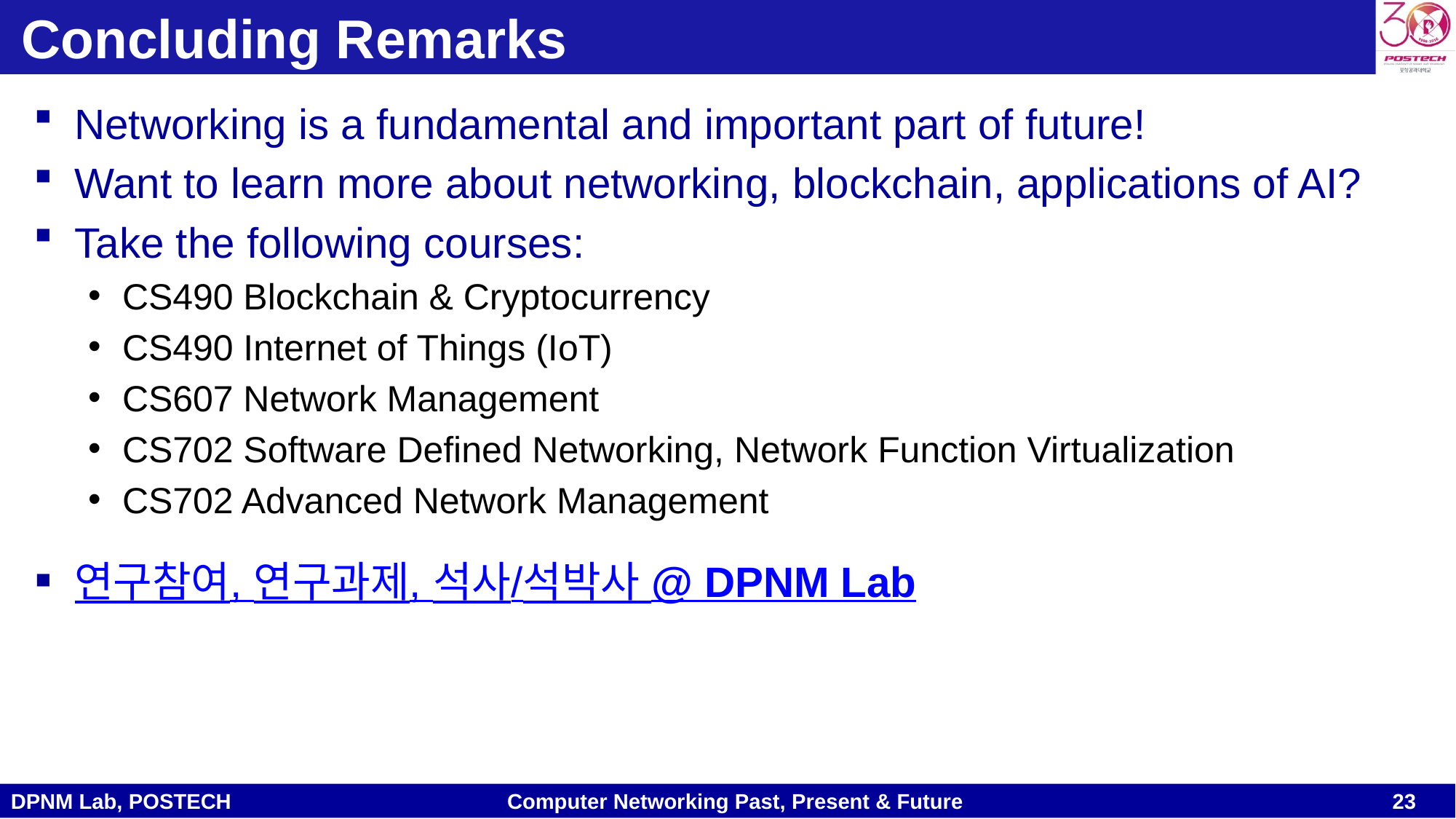

# Concluding Remarks
Networking is a fundamental and important part of future!
Want to learn more about networking, blockchain, applications of AI?
Take the following courses:
CS490 Blockchain & Cryptocurrency
CS490 Internet of Things (IoT)
CS607 Network Management
CS702 Software Defined Networking, Network Function Virtualization
CS702 Advanced Network Management

연구참여, 연구과제, 석사/석박사 @ DPNM Lab